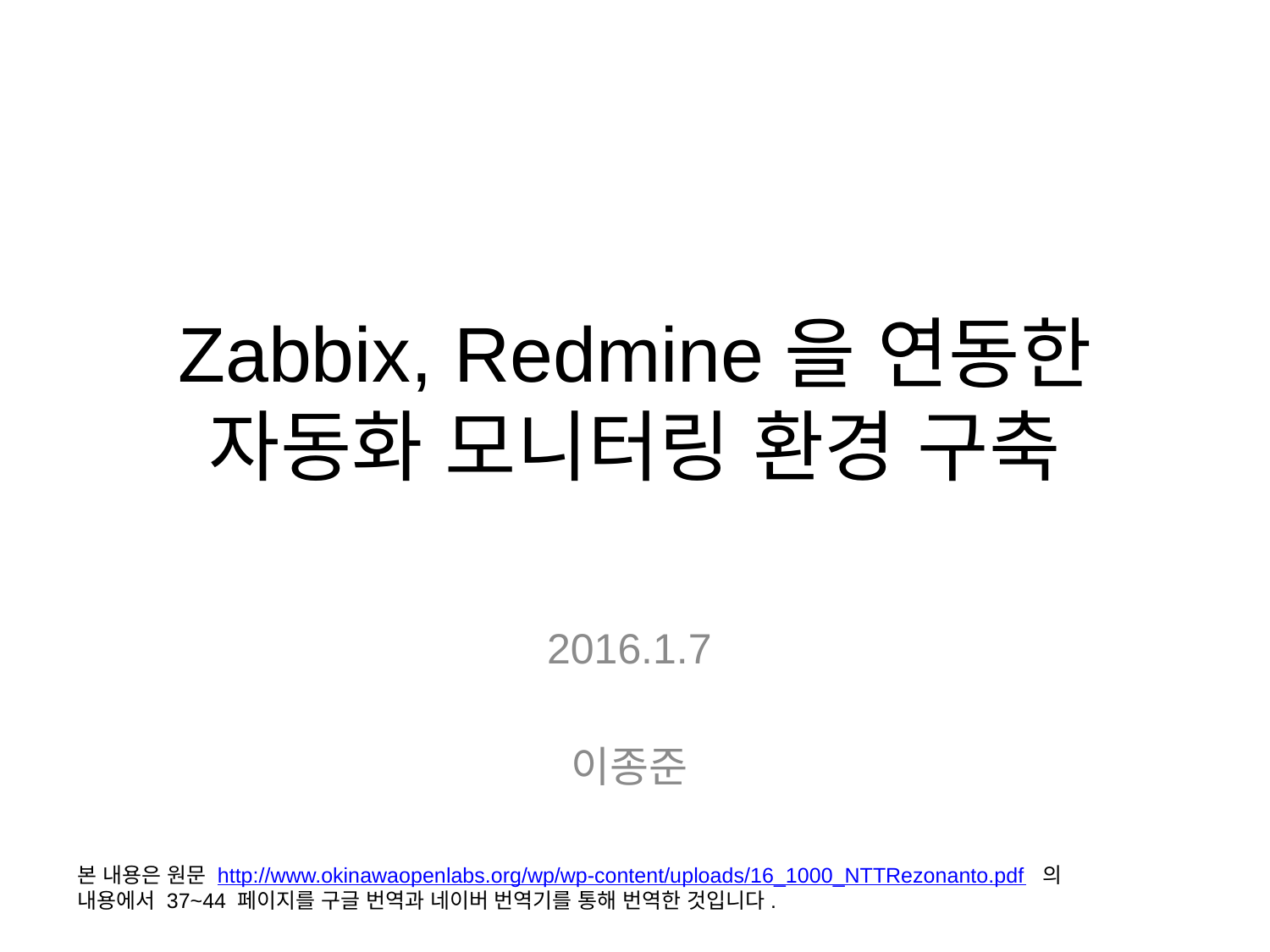

# Zabbix, Redmine을 연동한 자동화 모니터링 환경 구축

2016.1.7

이종준
본 내용은 원문 http://www.okinawaopenlabs.org/wp/wp-content/uploads/16_1000_NTTRezonanto.pdf  의
내용에서 37~44 페이지를 구글 번역과 네이버 번역기를 통해 번역한 것입니다.